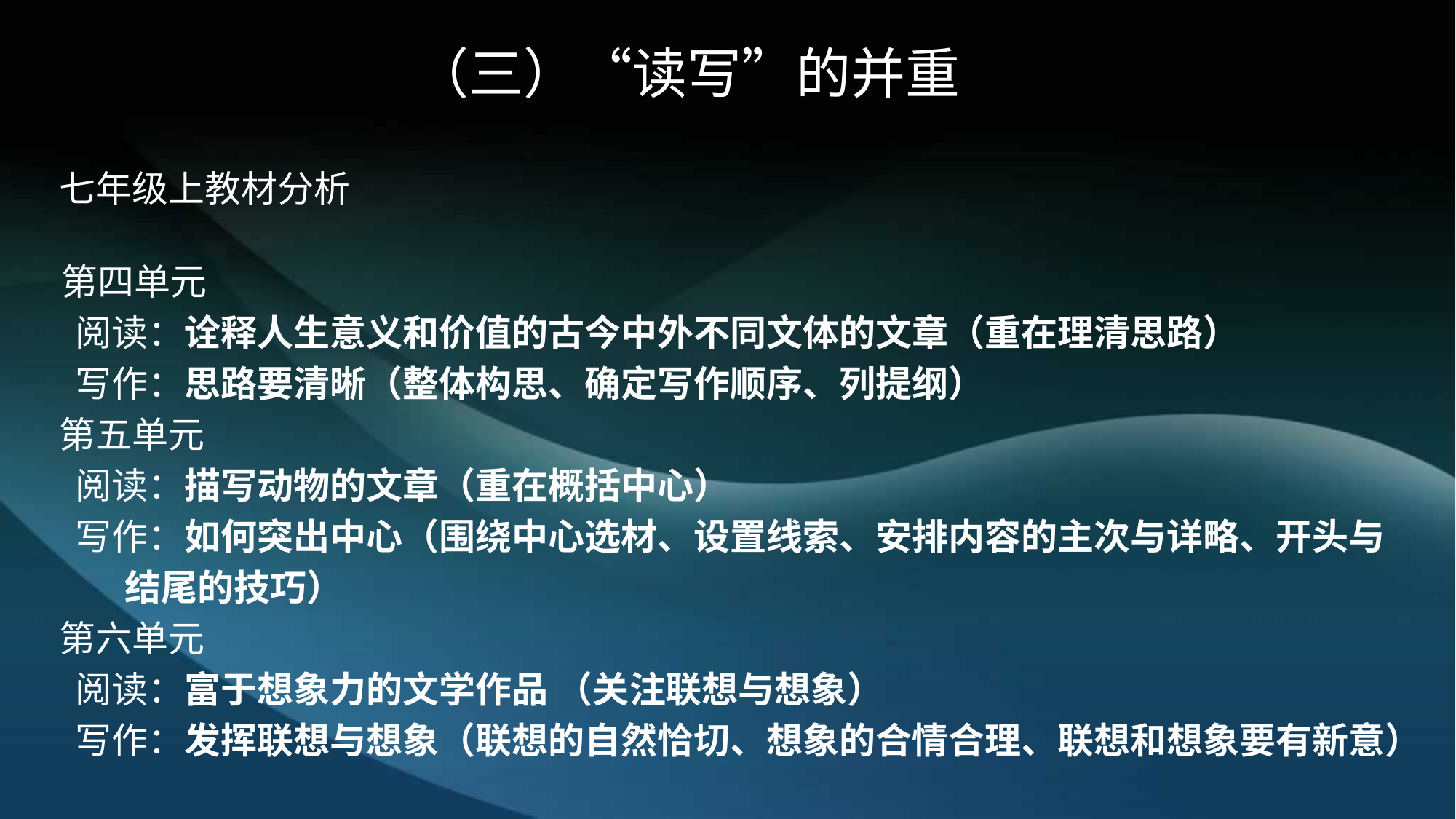

# （三）“读写”的并重

  七年级上教材分析

   第四单元
    阅读：诠释人生意义和价值的古今中外不同文体的文章（重在理清思路）
    写作：思路要清晰（整体构思、确定写作顺序、列提纲）
  第五单元
    阅读：描写动物的文章（重在概括中心）
    写作：如何突出中心（围绕中心选材、设置线索、安排内容的主次与详略、开头与
          结尾的技巧）
  第六单元
    阅读：富于想象力的文学作品 （关注联想与想象）
    写作：发挥联想与想象（联想的自然恰切、想象的合情合理、联想和想象要有新意）